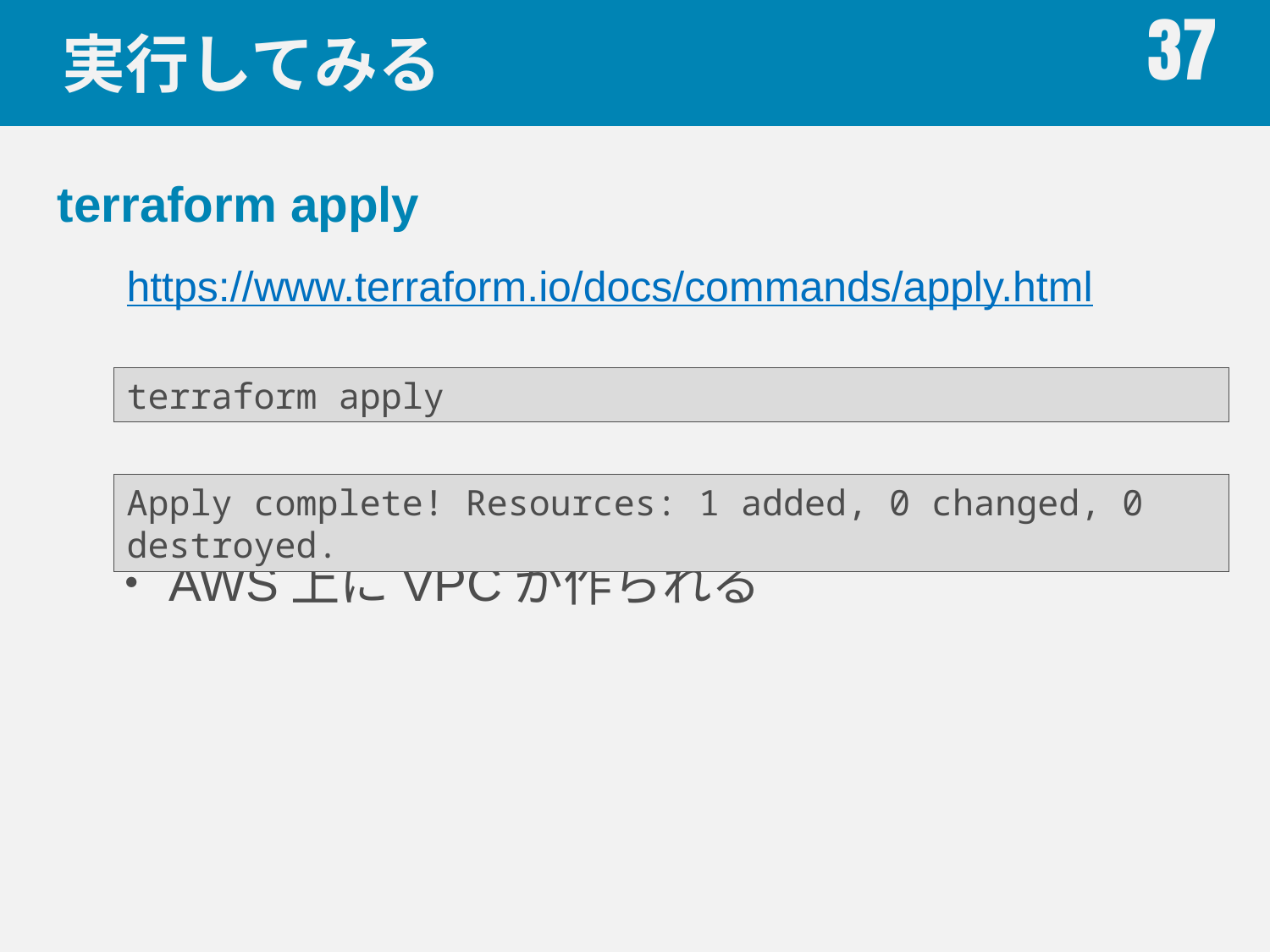

# 実行してみる
 37
terraform apply
https://www.terraform.io/docs/commands/apply.html
terraform apply
Apply complete! Resources: 1 added, 0 changed, 0 destroyed.
・AWS上にVPCが作られる